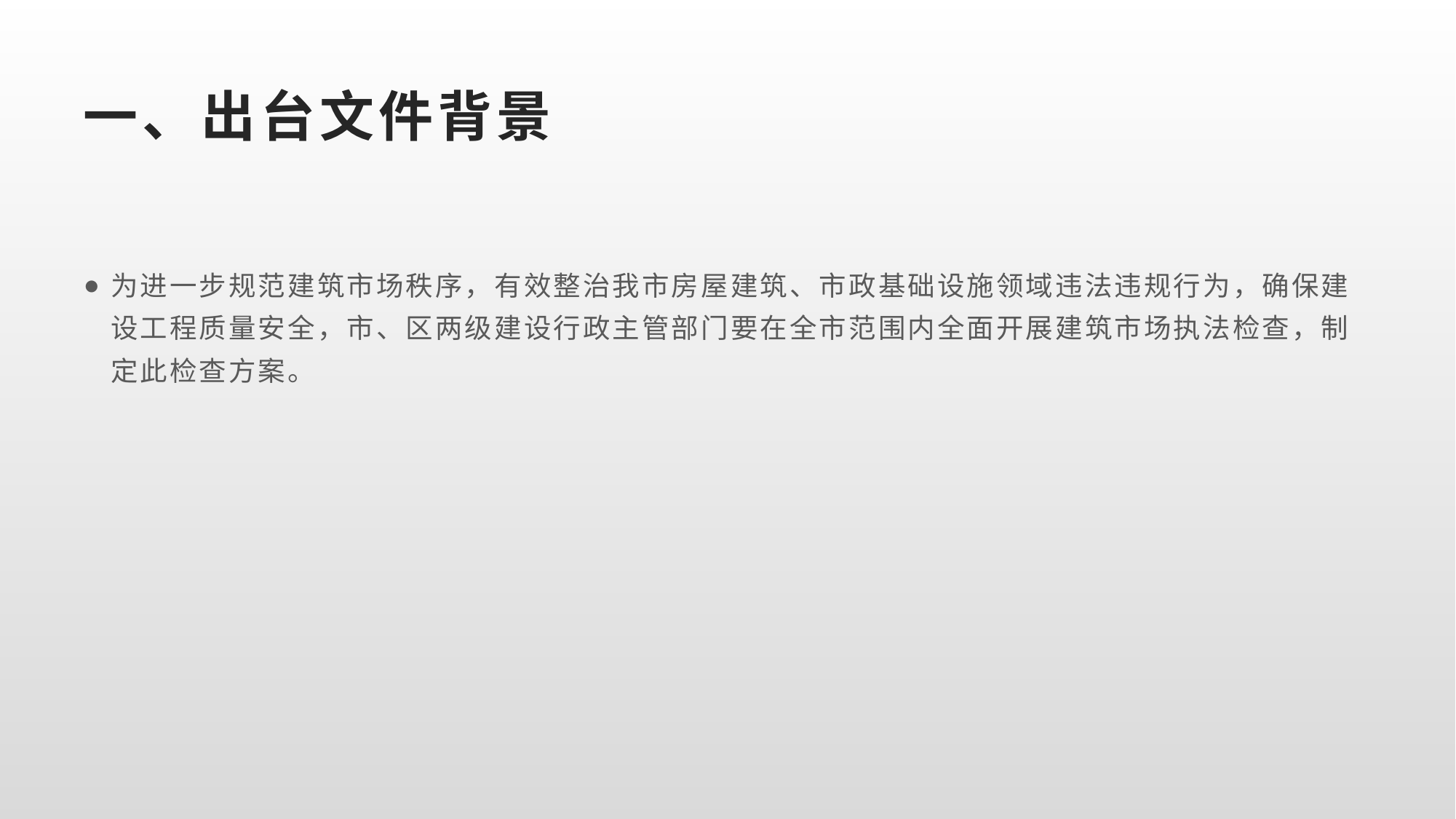

# 一、出台文件背景
为进一步规范建筑市场秩序，有效整治我市房屋建筑、市政基础设施领域违法违规行为，确保建设工程质量安全，市、区两级建设行政主管部门要在全市范围内全面开展建筑市场执法检查，制定此检查方案。